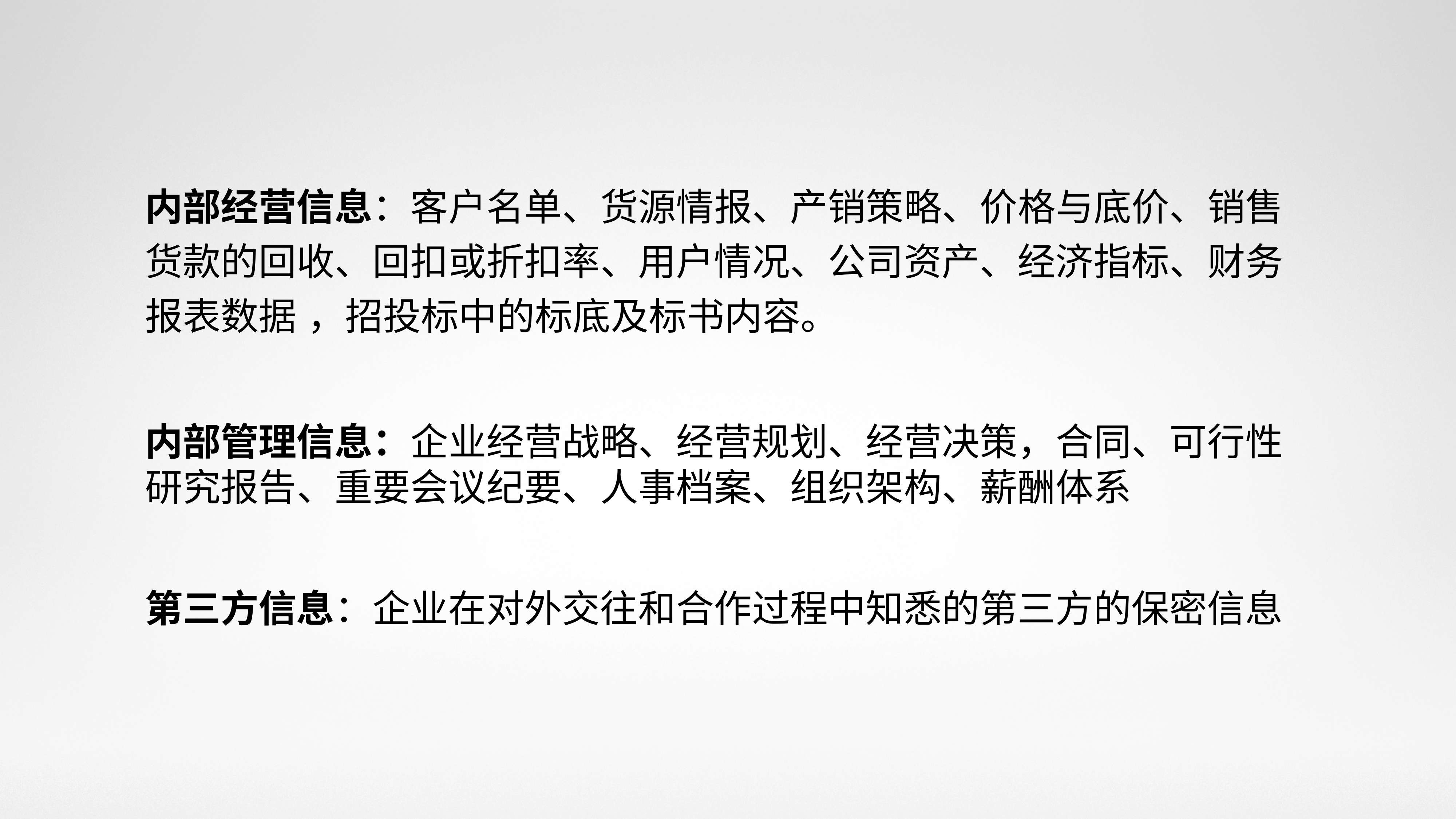

内部经营信息：客户名单、货源情报、产销策略、价格与底价、销售货款的回收、回扣或折扣率、用户情况、公司资产、经济指标、财务报表数据 ，招投标中的标底及标书内容。
内部管理信息：企业经营战略、经营规划、经营决策，合同、可行性研究报告、重要会议纪要、人事档案、组织架构、薪酬体系
第三方信息：企业在对外交往和合作过程中知悉的第三方的保密信息